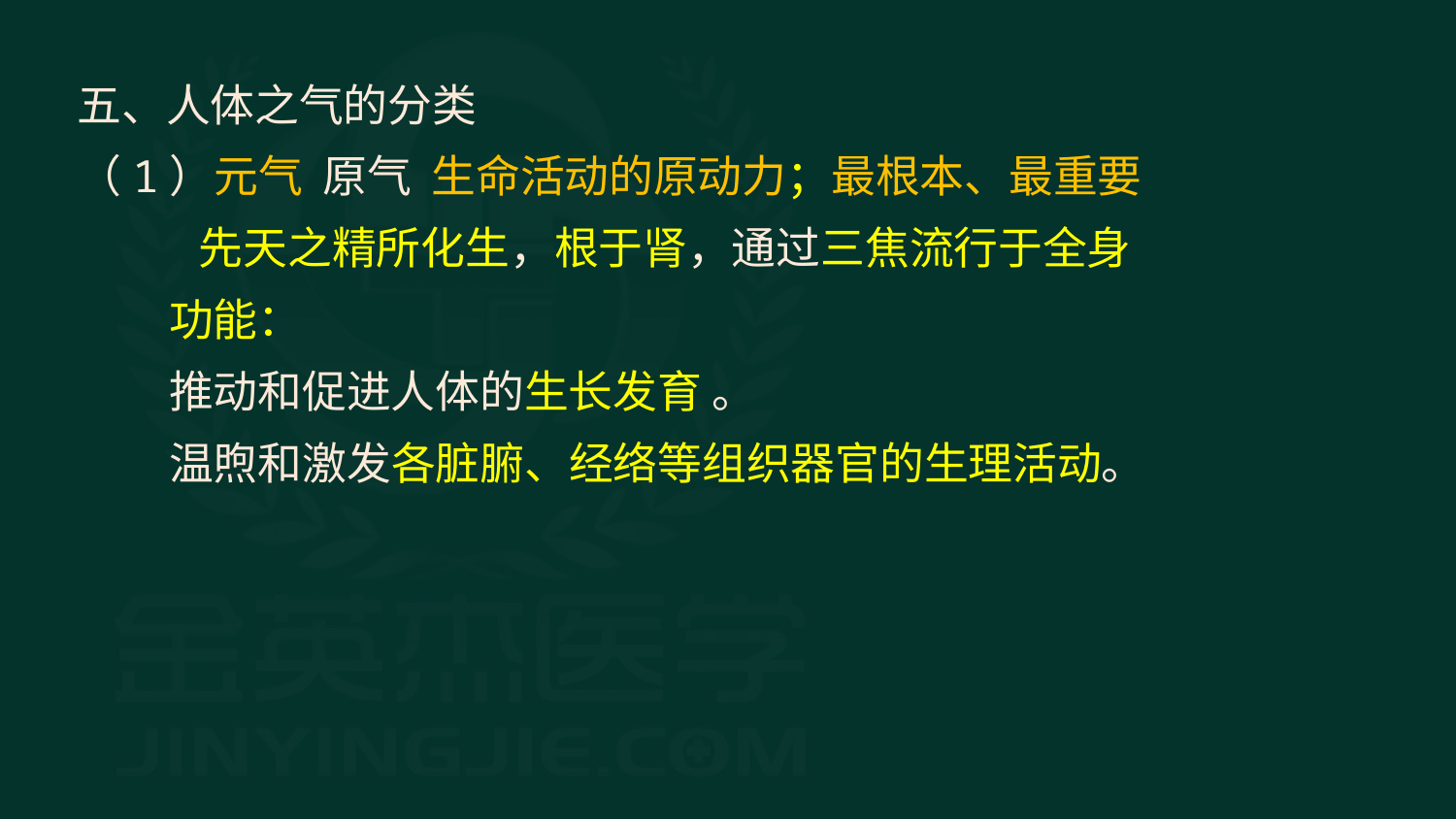

五、人体之气的分类
（1）元气  原气  生命活动的原动力；最根本、最重要
　   先天之精所化生，根于肾，通过三焦流行于全身 　　功能：
　推动和促进人体的生长发育 。
　温煦和激发各脏腑、经络等组织器官的生理活动。